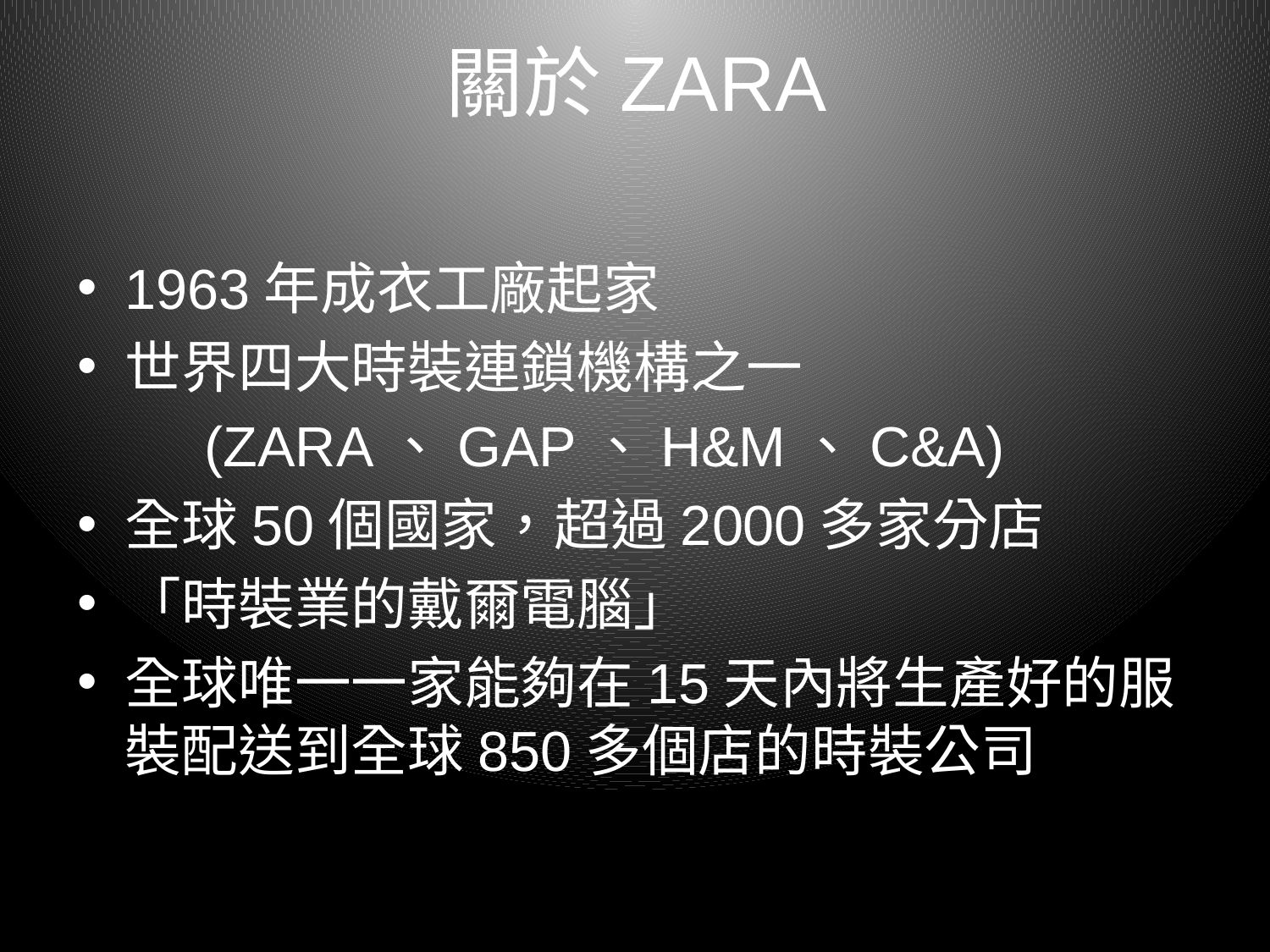

# 關於ZARA
1963年成衣工廠起家
世界四大時裝連鎖機構之一
	(ZARA、GAP、H&M、C&A)
全球50個國家，超過2000多家分店
「時裝業的戴爾電腦」
全球唯一一家能夠在15天內將生產好的服裝配送到全球850多個店的時裝公司